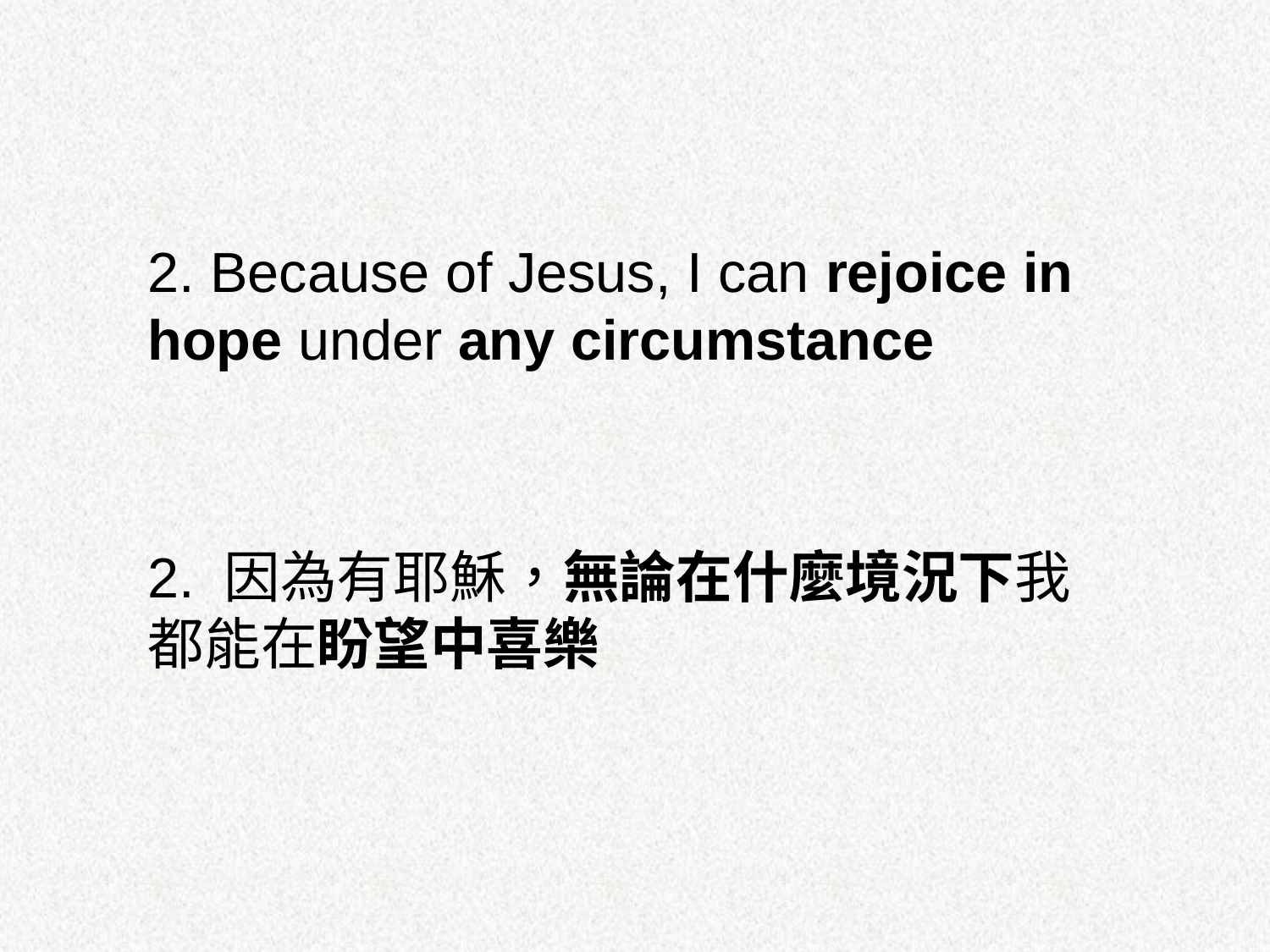

2. Because of Jesus, I can rejoice in hope under any circumstance
2. 因為有耶穌，無論在什麼境況下我都能在盼望中喜樂